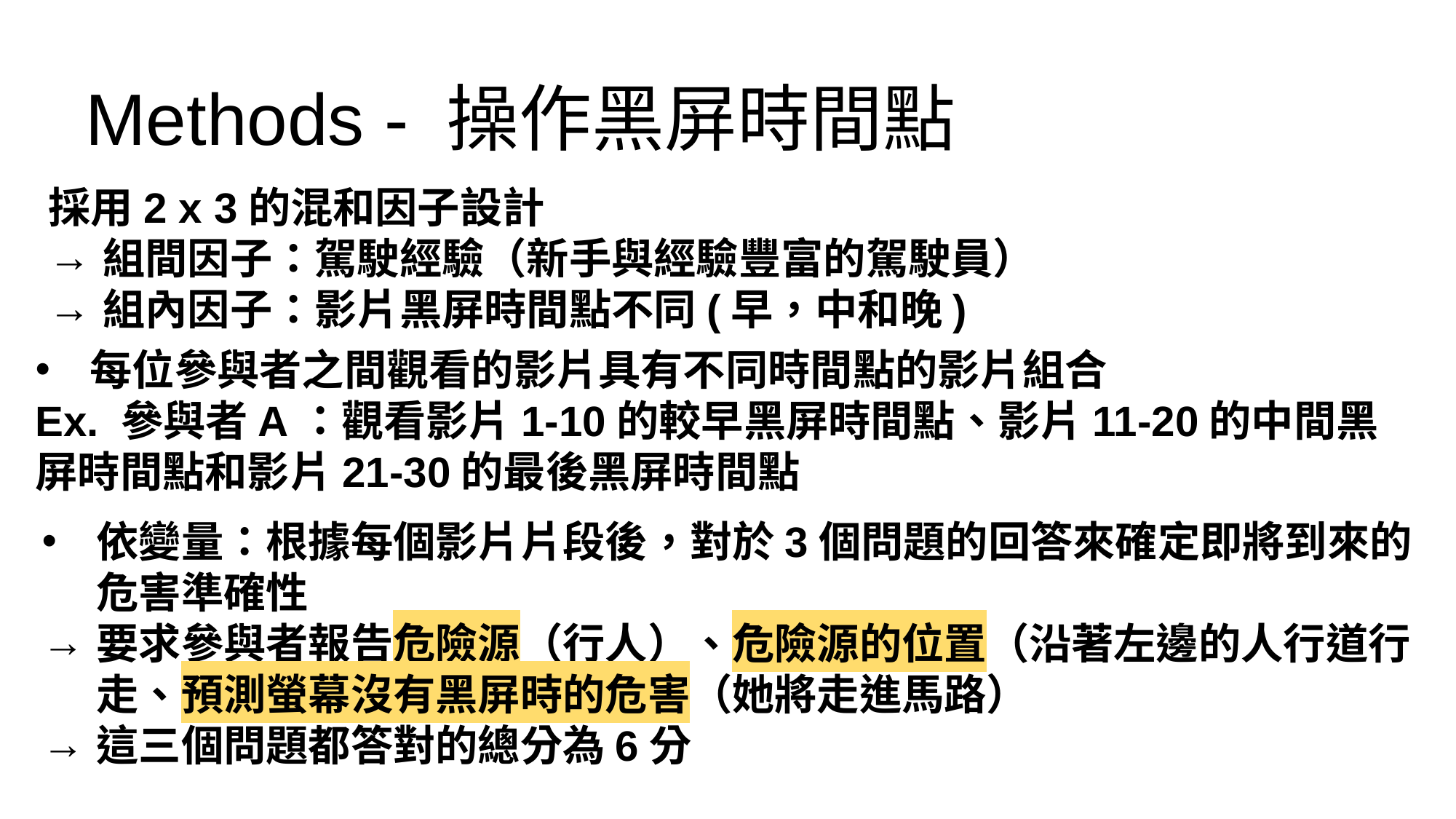

Methods - 操作黑屏時間點
採用2 x 3的混和因子設計
組間因子：駕駛經驗（新手與經驗豐富的駕駛員）
組內因子：影片黑屏時間點不同(早，中和晚)
每位參與者之間觀看的影片具有不同時間點的影片組合
Ex. 參與者A：觀看影片1-10的較早黑屏時間點、影片11-20的中間黑屏時間點和影片21-30的最後黑屏時間點
依變量：根據每個影片片段後，對於3個問題的回答來確定即將到來的危害準確性
要求參與者報告危險源（行人）、危險源的位置（沿著左邊的人行道行走、預測螢幕沒有黑屏時的危害（她將走進馬路）
這三個問題都答對的總分為6分